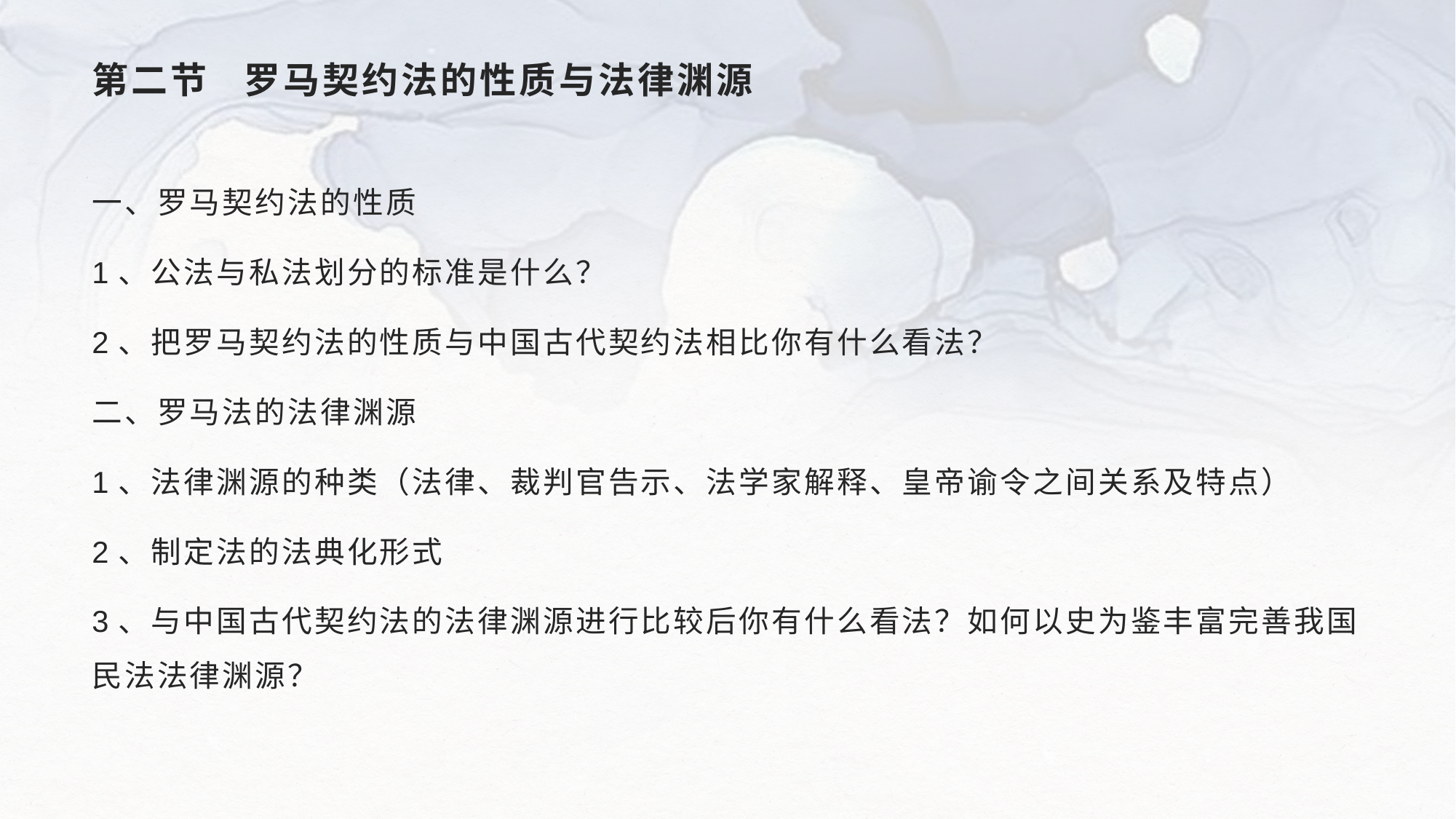

# 第二节   罗马契约法的性质与法律渊源

一、罗马契约法的性质
1、公法与私法划分的标准是什么？
2、把罗马契约法的性质与中国古代契约法相比你有什么看法？
二、罗马法的法律渊源
1、法律渊源的种类（法律、裁判官告示、法学家解释、皇帝谕令之间关系及特点）
2、制定法的法典化形式
3、与中国古代契约法的法律渊源进行比较后你有什么看法？如何以史为鉴丰富完善我国民法法律渊源？